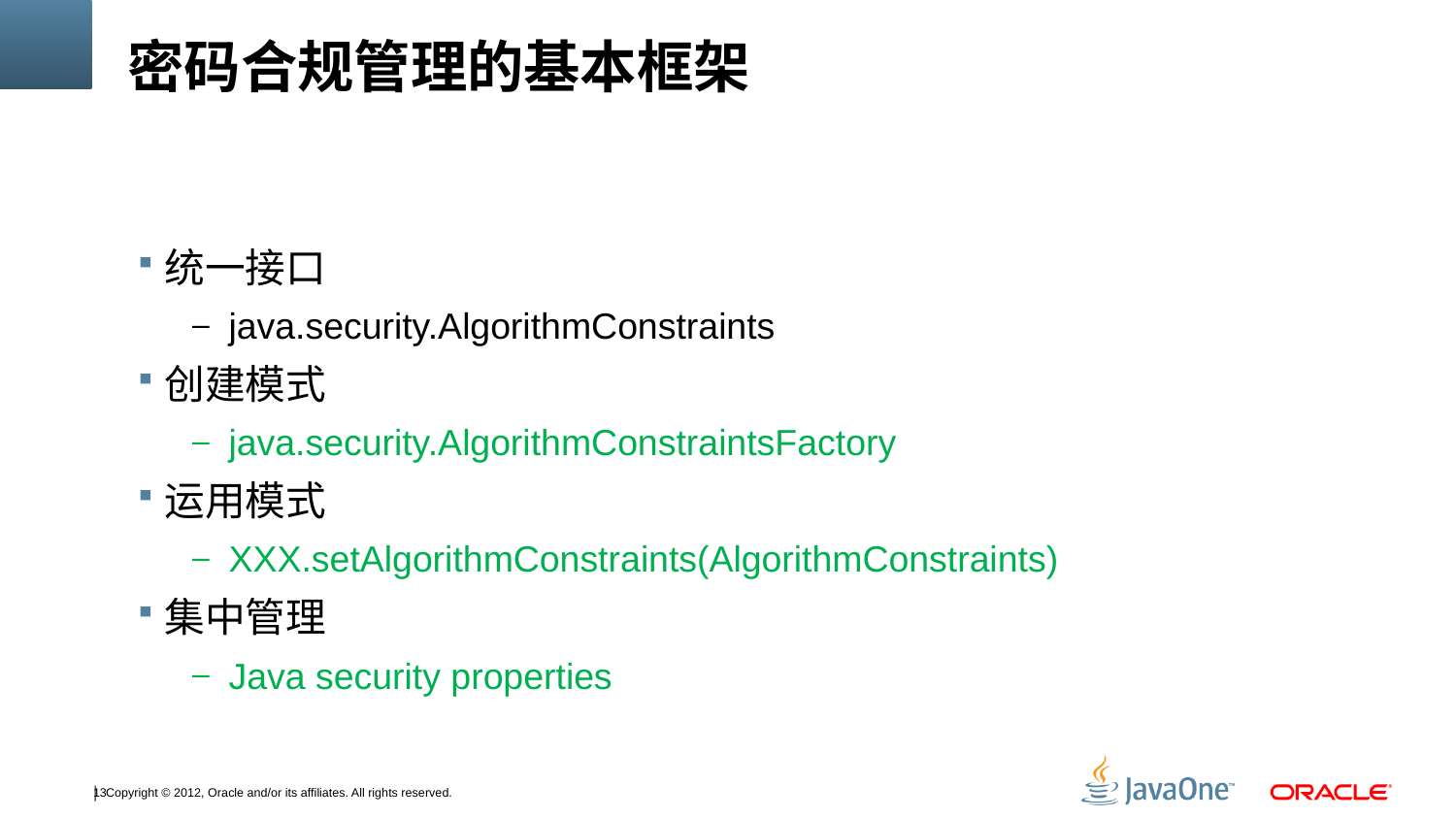

# 密码合规管理的基本框架
统一接口
java.security.AlgorithmConstraints
创建模式
java.security.AlgorithmConstraintsFactory
运用模式
XXX.setAlgorithmConstraints(AlgorithmConstraints)
集中管理
Java security properties